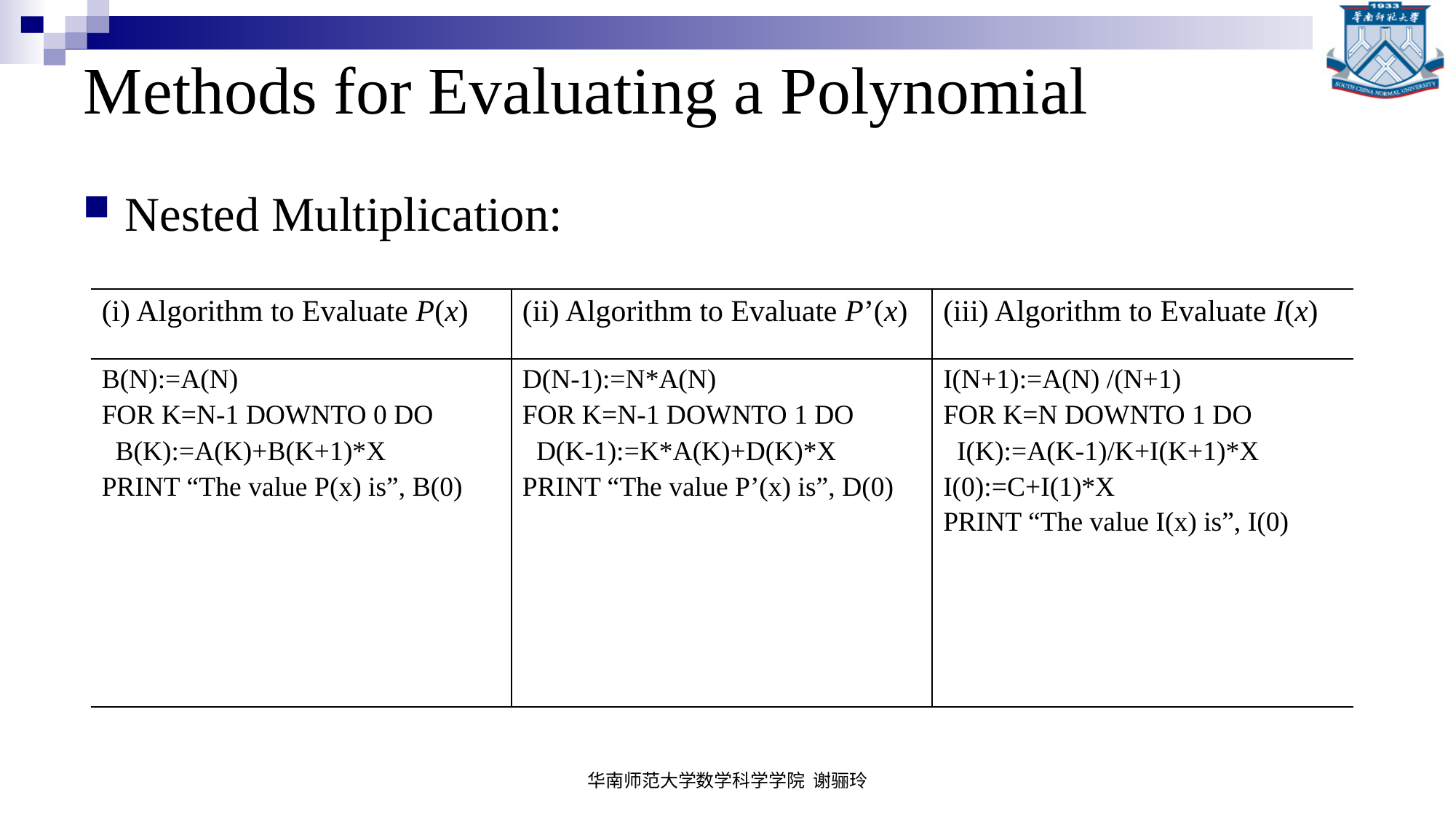

# Methods for Evaluating a Polynomial
Nested Multiplication:
| (i) Algorithm to Evaluate P(x) | (ii) Algorithm to Evaluate P’(x) | (iii) Algorithm to Evaluate I(x) |
| --- | --- | --- |
| B(N):=A(N) FOR K=N-1 DOWNTO 0 DO B(K):=A(K)+B(K+1)\*X PRINT “The value P(x) is”, B(0) | D(N-1):=N\*A(N) FOR K=N-1 DOWNTO 1 DO D(K-1):=K\*A(K)+D(K)\*X PRINT “The value P’(x) is”, D(0) | I(N+1):=A(N) /(N+1) FOR K=N DOWNTO 1 DO I(K):=A(K-1)/K+I(K+1)\*X I(0):=C+I(1)\*X PRINT “The value I(x) is”, I(0) |
华南师范大学数学科学学院  谢骊玲